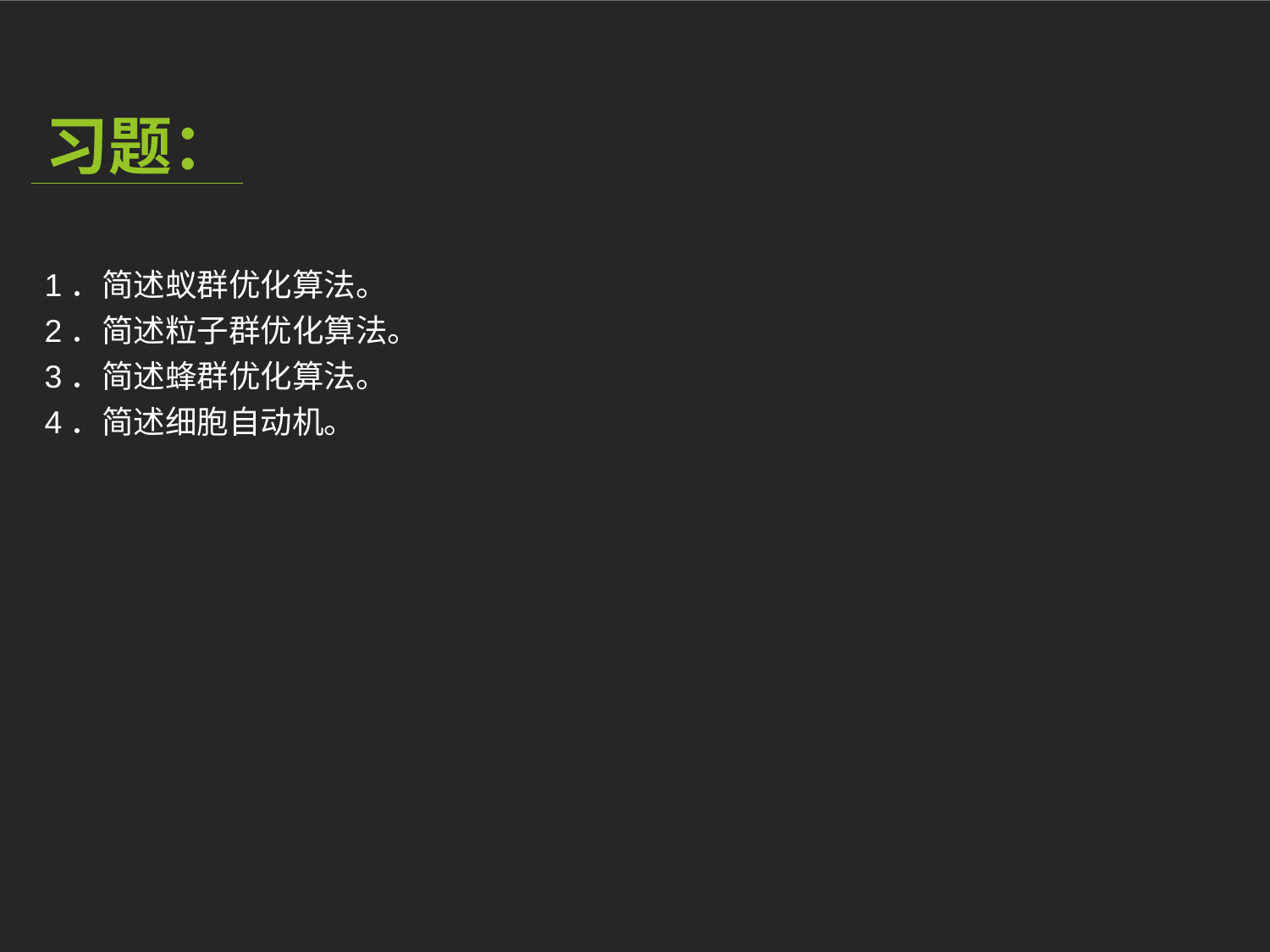

习题：
1．简述蚁群优化算法。
2．简述粒子群优化算法。
3．简述蜂群优化算法。
4．简述细胞自动机。